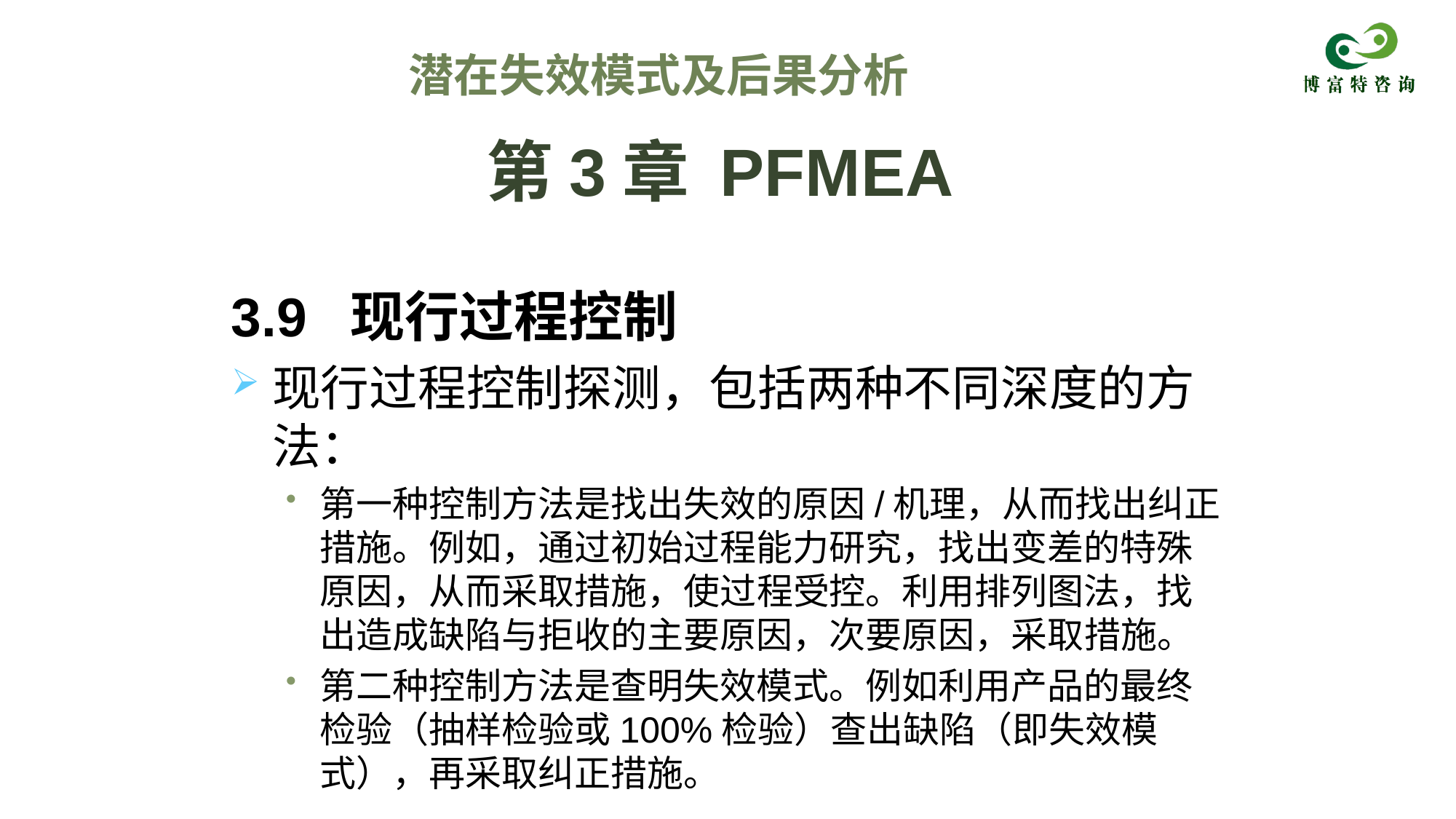

潜在失效模式及后果分析
# 第3章 PFMEA
3.9  现行过程控制
现行过程控制探测，包括两种不同深度的方法：
第一种控制方法是找出失效的原因/机理，从而找出纠正措施。例如，通过初始过程能力研究，找出变差的特殊原因，从而采取措施，使过程受控。利用排列图法，找出造成缺陷与拒收的主要原因，次要原因，采取措施。
第二种控制方法是查明失效模式。例如利用产品的最终检验（抽样检验或100%检验）查出缺陷（即失效模式），再采取纠正措施。
61